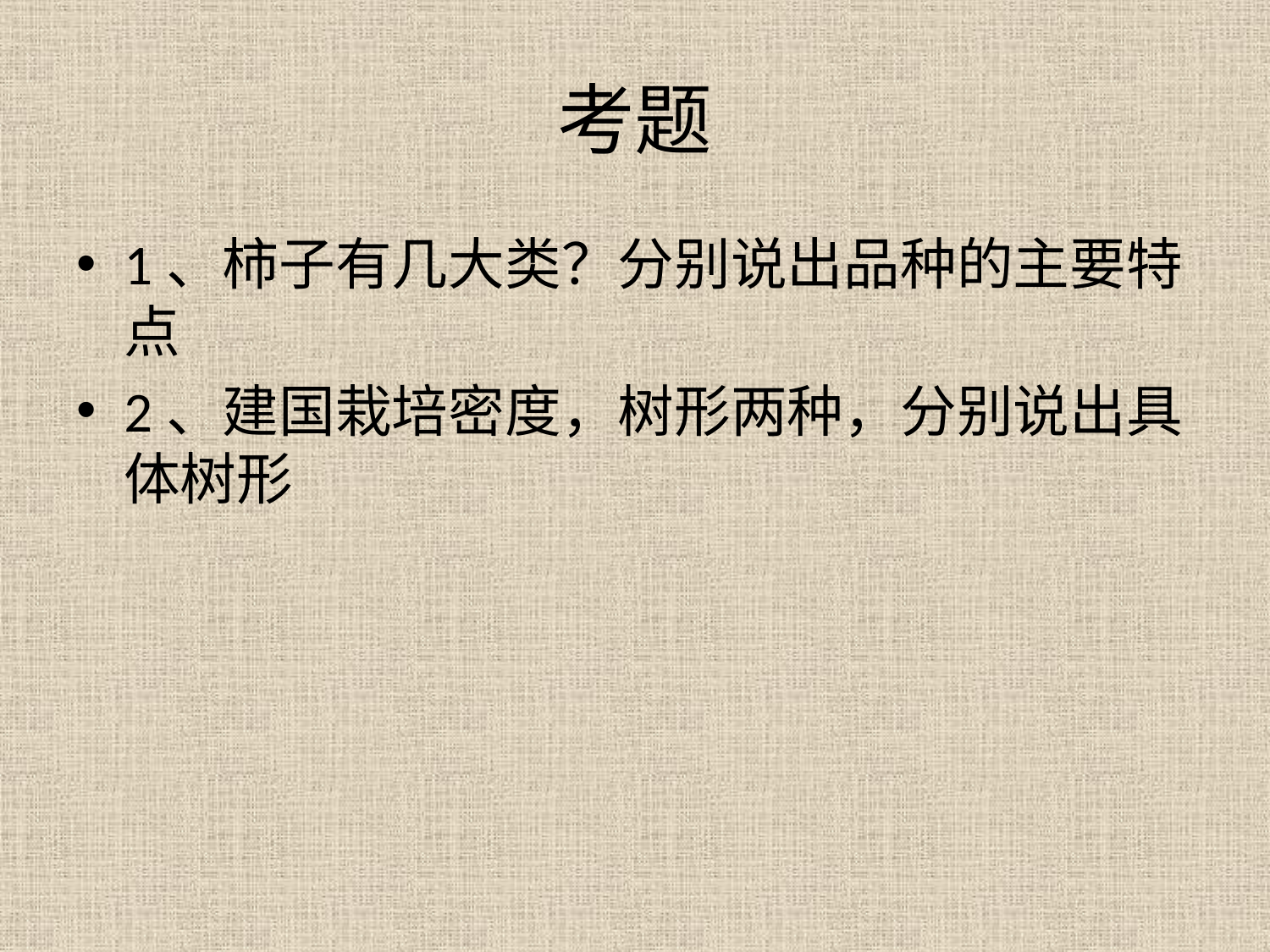

# 考题
1、柿子有几大类？分别说出品种的主要特点
2、建国栽培密度，树形两种，分别说出具体树形